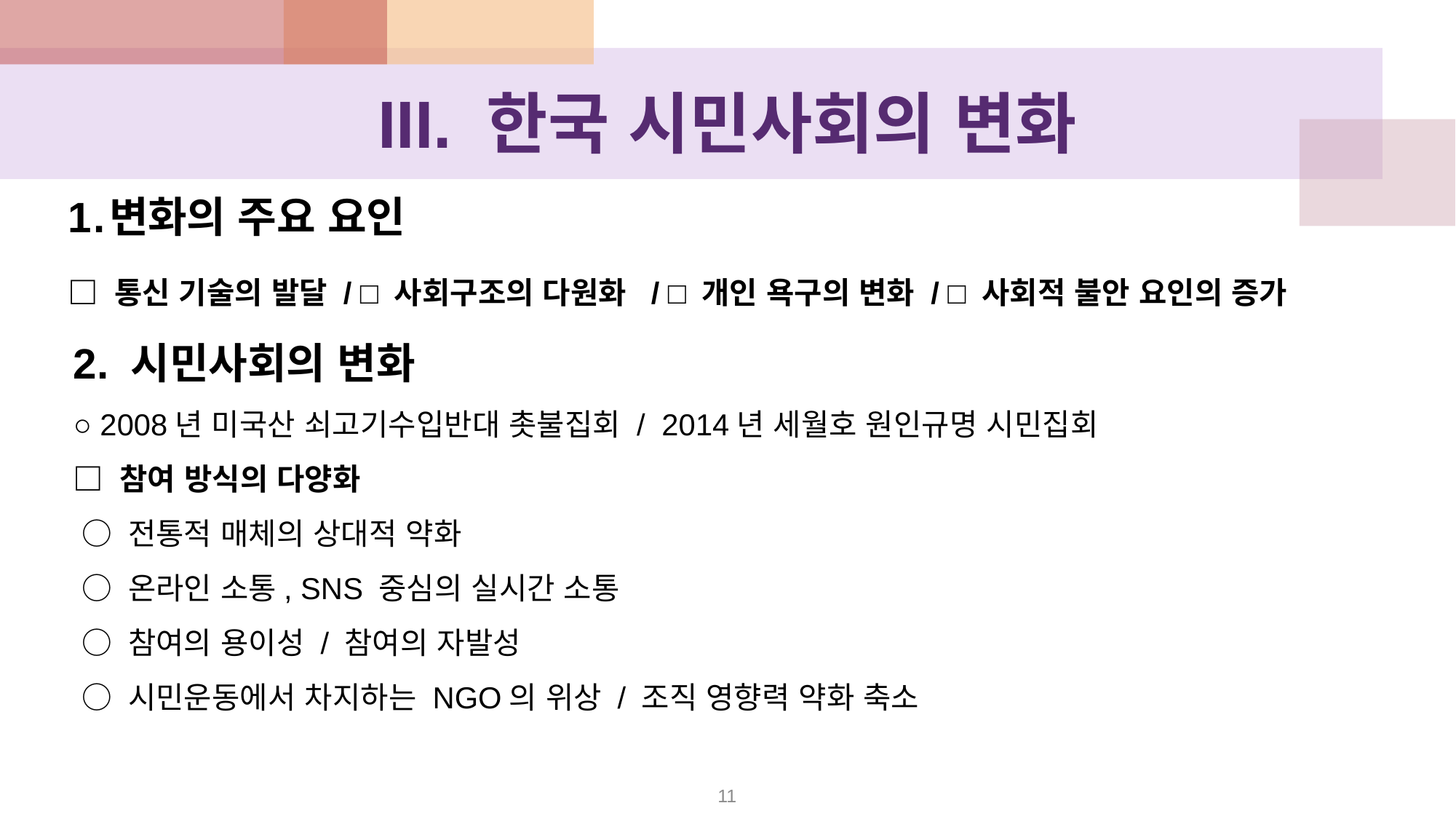

# III. 한국 시민사회의 변화

변화의 주요 요인

□ 통신 기술의 발달 / □ 사회구조의 다원화  / □ 개인 욕구의 변화 / □ 사회적 불안 요인의 증가
2. 시민사회의 변화
○ 2008년 미국산 쇠고기수입반대 촛불집회 /  2014년 세월호 원인규명 시민집회
□ 참여 방식의 다양화
 ○ 전통적 매체의 상대적 약화
 ○ 온라인 소통, SNS 중심의 실시간 소통
 ○ 참여의 용이성 / 참여의 자발성
 ○ 시민운동에서 차지하는 NGO의 위상 / 조직 영향력 약화 축소
11